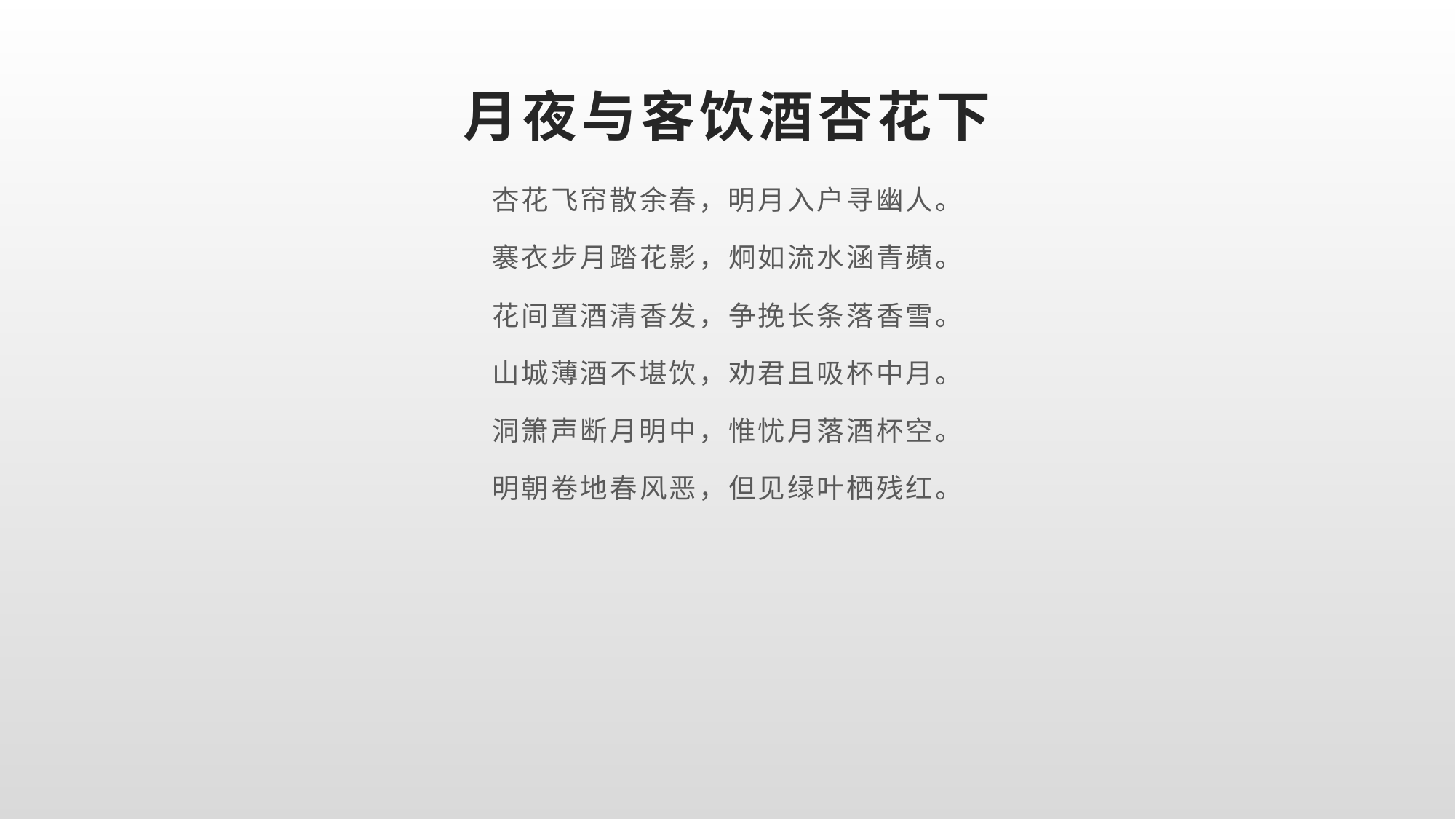

# 月夜与客饮酒杏花下
杏花飞帘散余春，明月入户寻幽人。
褰衣步月踏花影，炯如流水涵青蘋。
花间置酒清香发，争挽长条落香雪。
山城薄酒不堪饮，劝君且吸杯中月。
洞箫声断月明中，惟忧月落酒杯空。
明朝卷地春风恶，但见绿叶栖残红。